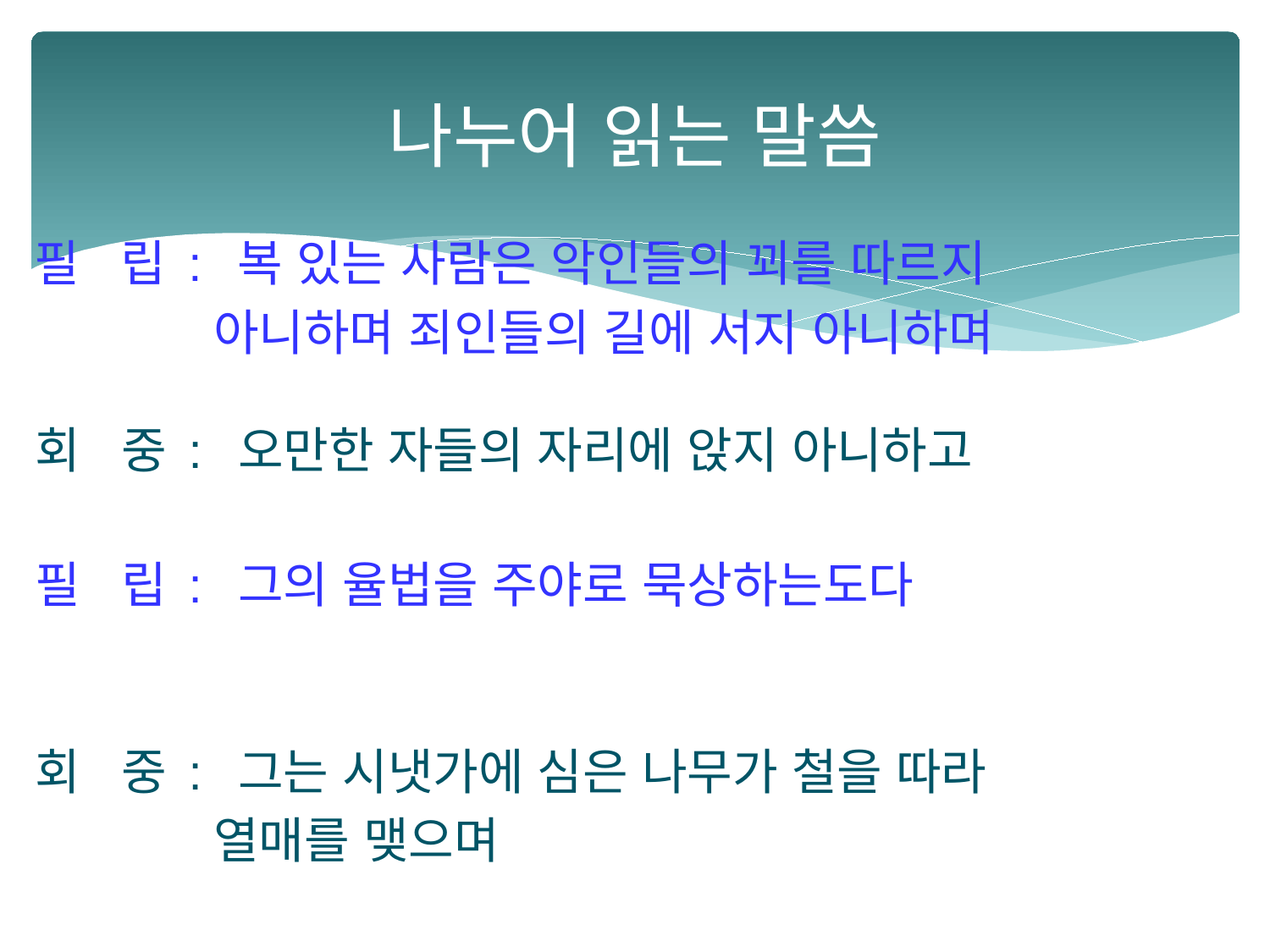

# 나누어 읽는 말씀
 필   립 :  복 있는 사람은 악인들의 꾀를 따르지
              아니하며 죄인들의 길에 서지 아니하며

 회   중 :  오만한 자들의 자리에 앉지 아니하고

 필   립 :  그의 율법을 주야로 묵상하는도다

 회   중 :  그는 시냇가에 심은 나무가 철을 따라
              열매를 맺으며